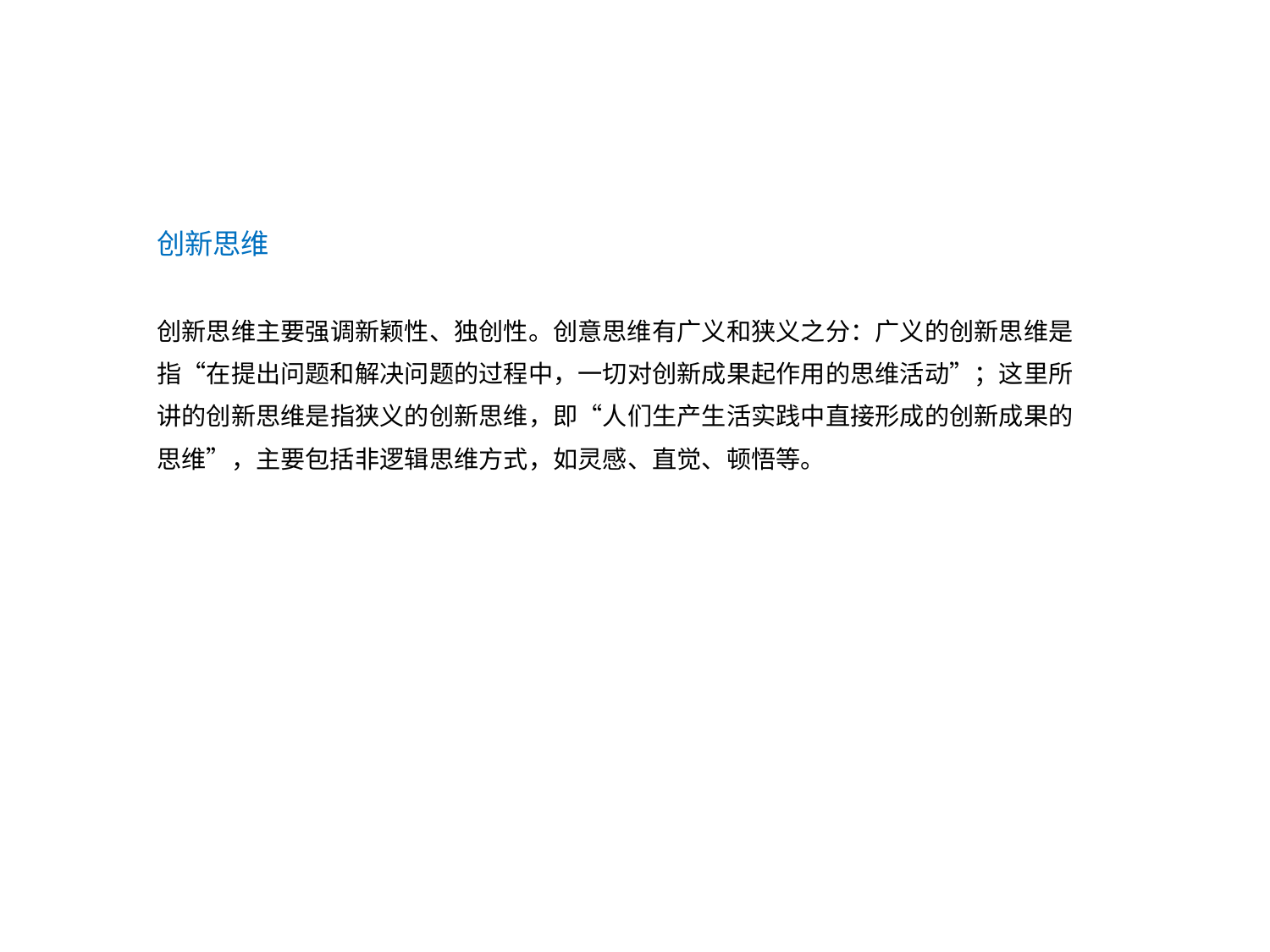

创新思维

创新思维主要强调新颖性、独创性。创意思维有广义和狭义之分：广义的创新思维是指“在提出问题和解决问题的过程中，一切对创新成果起作用的思维活动”；这里所讲的创新思维是指狭义的创新思维，即“人们生产生活实践中直接形成的创新成果的思维”，主要包括非逻辑思维方式，如灵感、直觉、顿悟等。